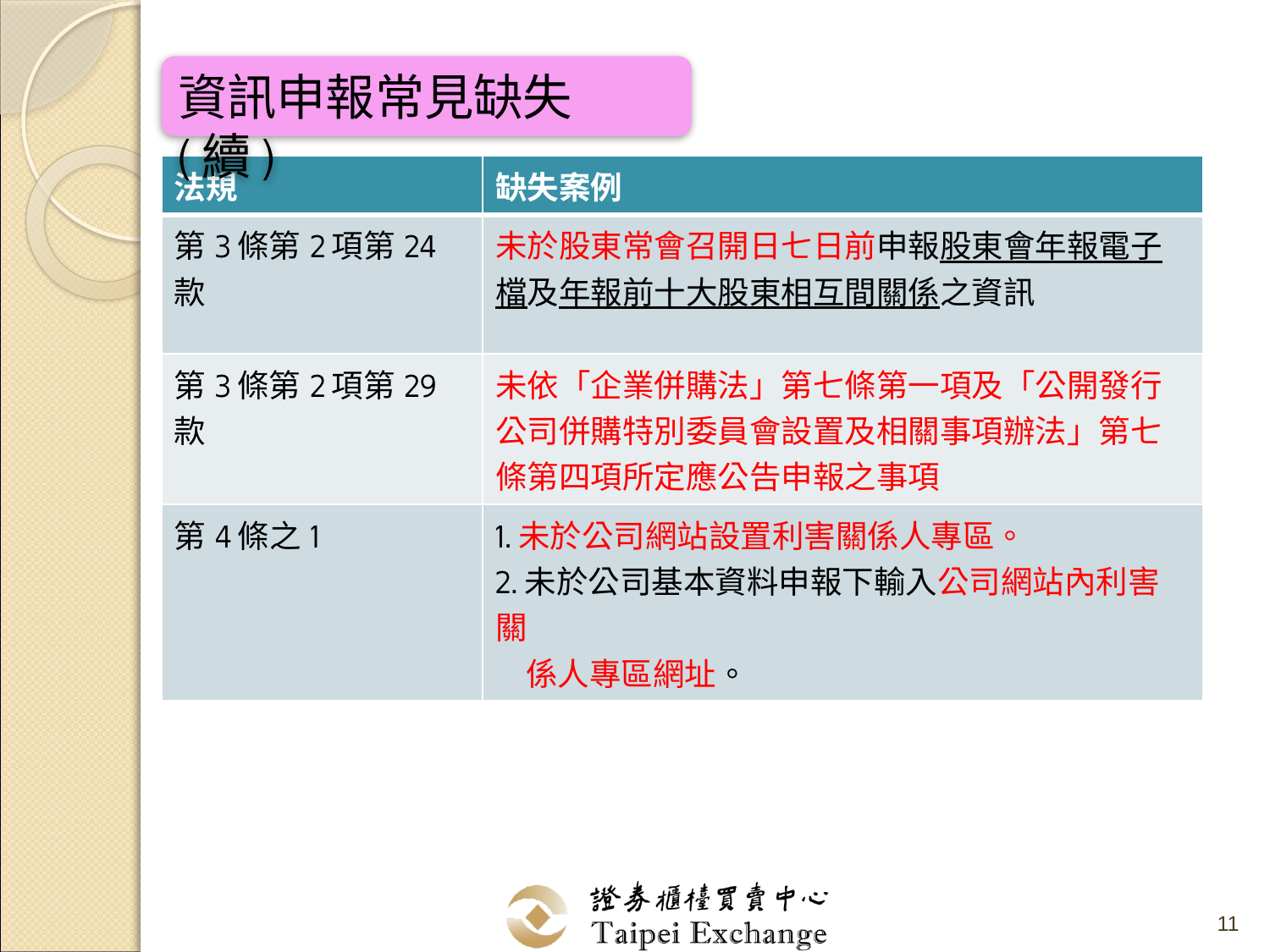

資訊申報常見缺失(續)
| 法規 | 缺失案例 |
| --- | --- |
| 第3條第2項第24款 | 未於股東常會召開日七日前申報股東會年報電子檔及年報前十大股東相互間關係之資訊 |
| 第3條第2項第29款 | 未依「企業併購法」第七條第一項及「公開發行公司併購特別委員會設置及相關事項辦法」第七條第四項所定應公告申報之事項 |
| 第4條之1 | 1.未於公司網站設置利害關係人專區。 2.未於公司基本資料申報下輸入公司網站內利害關 係人專區網址。 |
11